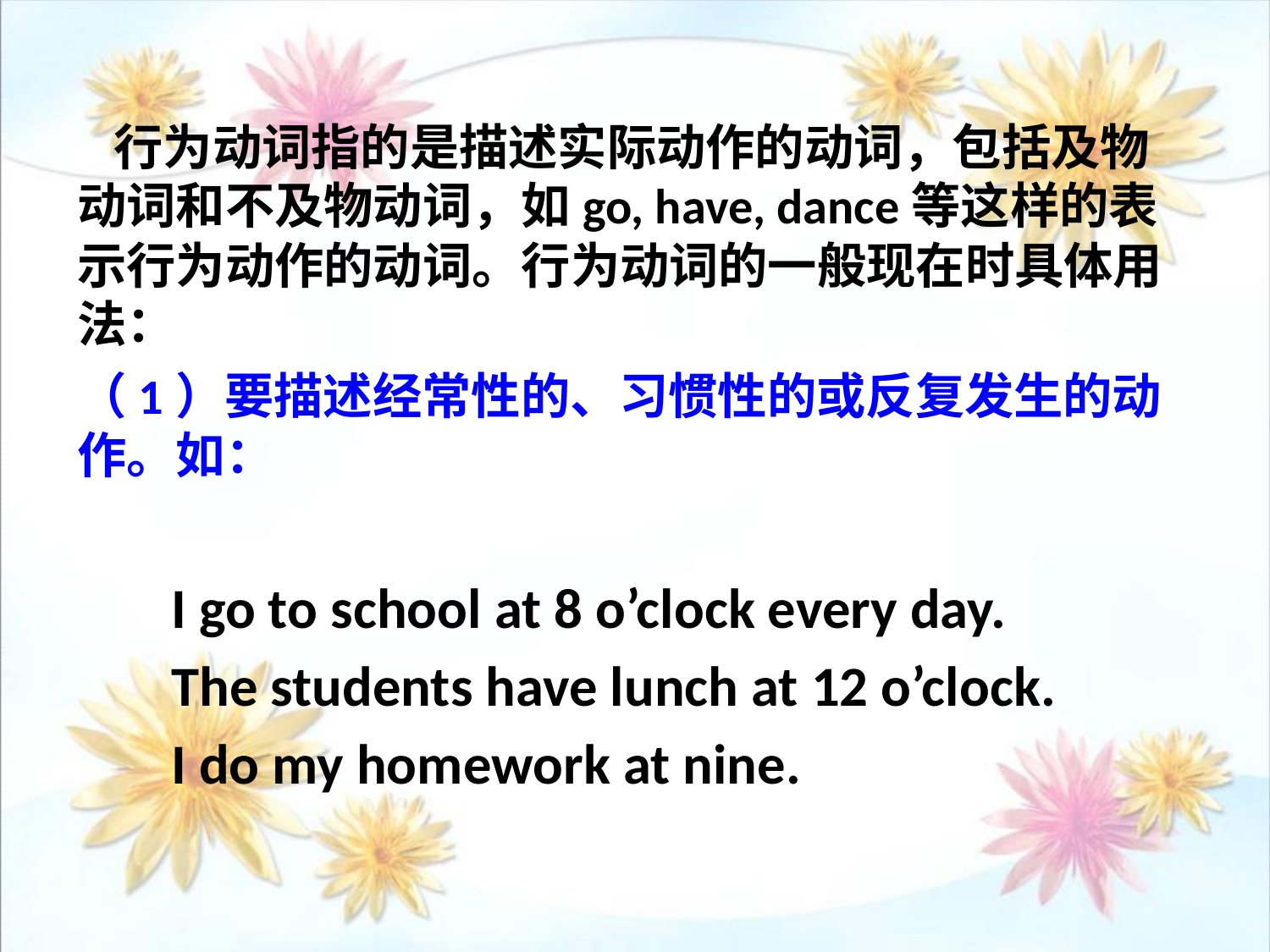

行为动词指的是描述实际动作的动词，包括及物动词和不及物动词，如go, have, dance等这样的表示行为动作的动词。行为动词的一般现在时具体用法：
（1）要描述经常性的、习惯性的或反复发生的动作。如：
I go to school at 8 o’clock every day.
The students have lunch at 12 o’clock.
I do my homework at nine.